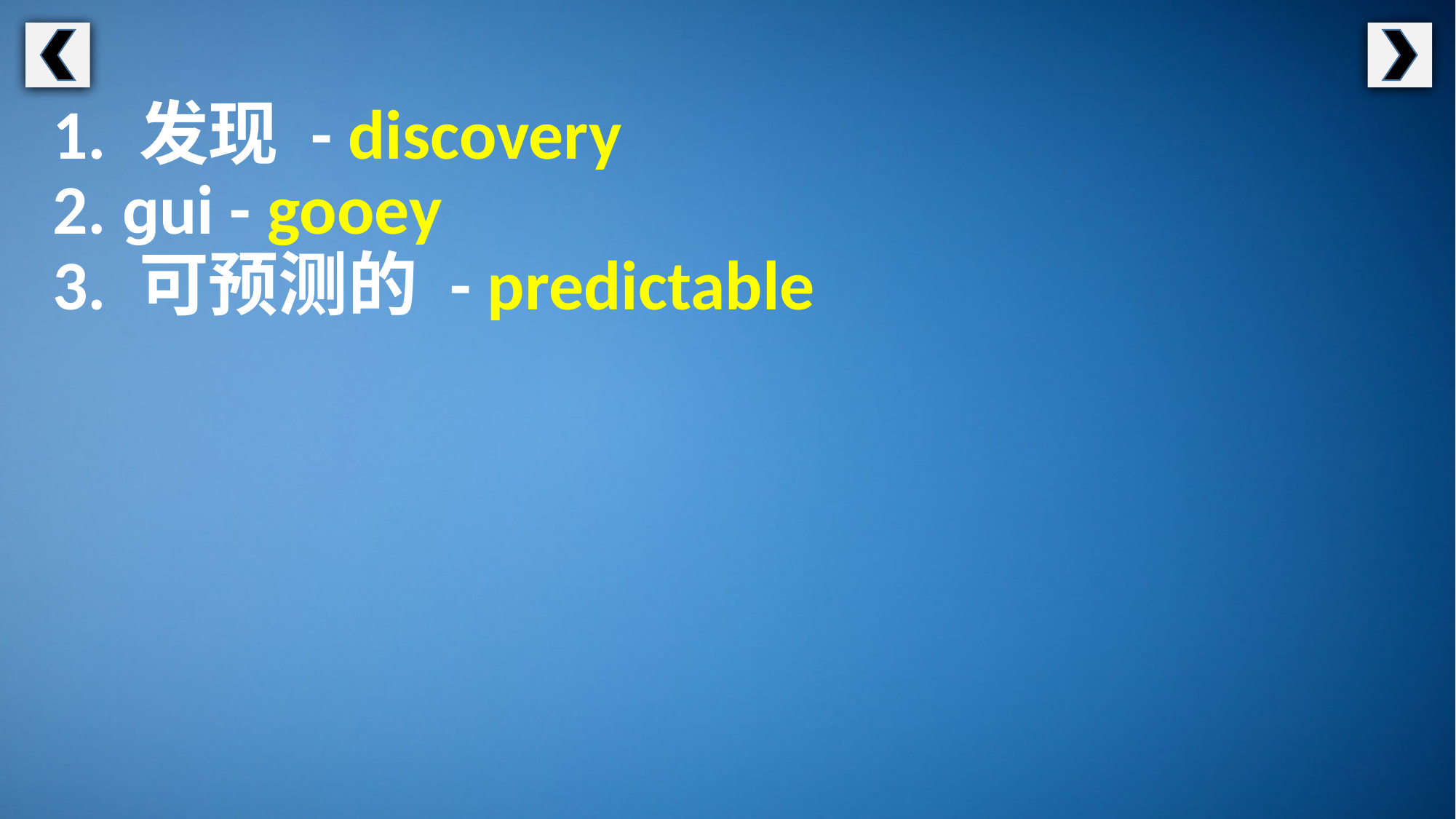

1. 发现 - discovery
2. ɡui - gooey
3. 可预测的 - predictable